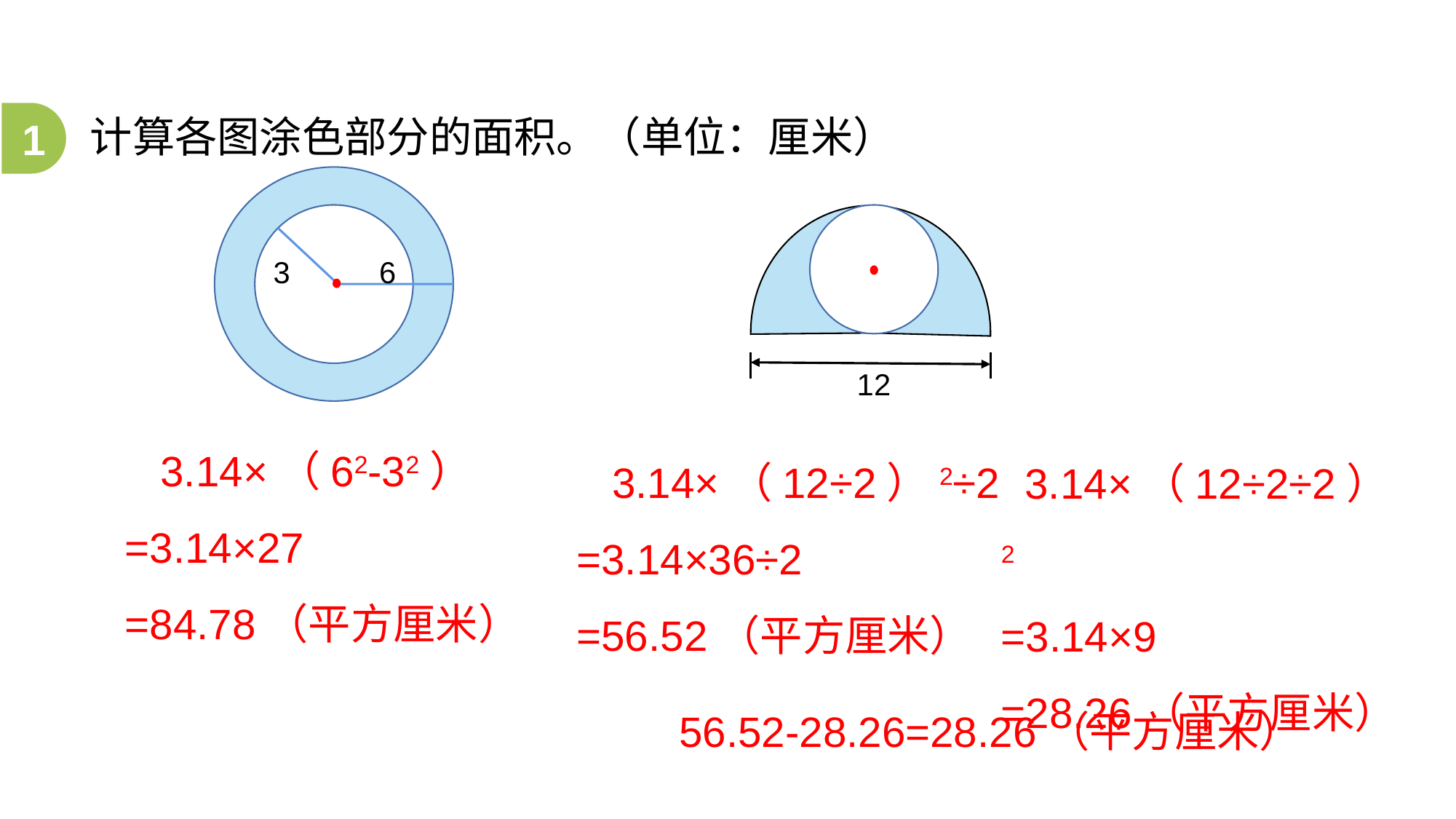

1
计算各图涂色部分的面积。（单位：厘米）

6
3

12
   3.14×（62-32）
=3.14×27
=84.78（平方厘米）
   3.14×（12÷2）2÷2
=3.14×36÷2
=56.52（平方厘米）
  3.14×（12÷2÷2）2
=3.14×9
=28.26（平方厘米）
56.52-28.26=28.26（平方厘米）